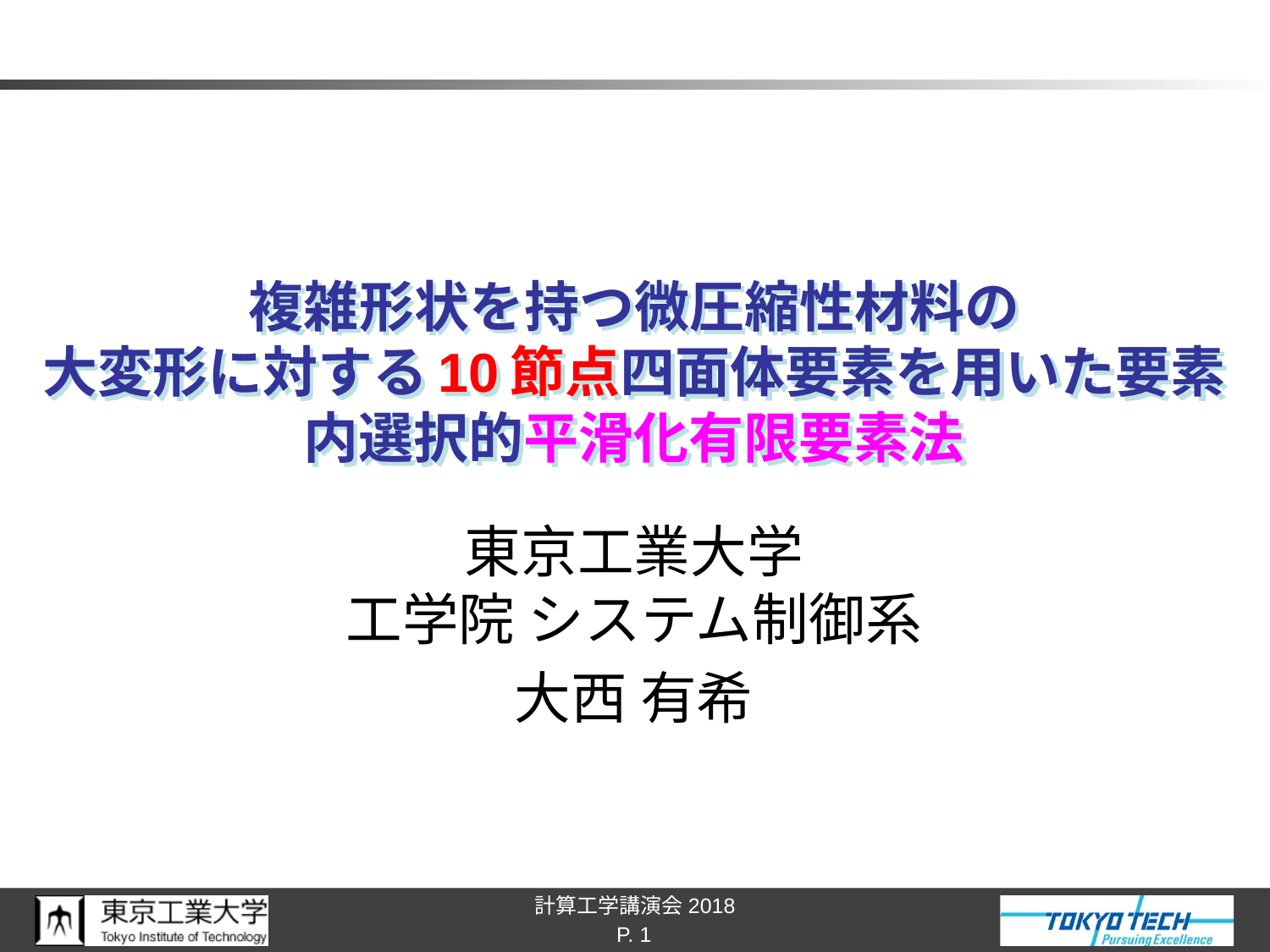

# 複雑形状を持つ微圧縮性材料の 大変形に対する10節点四面体要素を用いた要素内選択的平滑化有限要素法
東京工業大学
工学院 システム制御系
大西 有希
P. 1